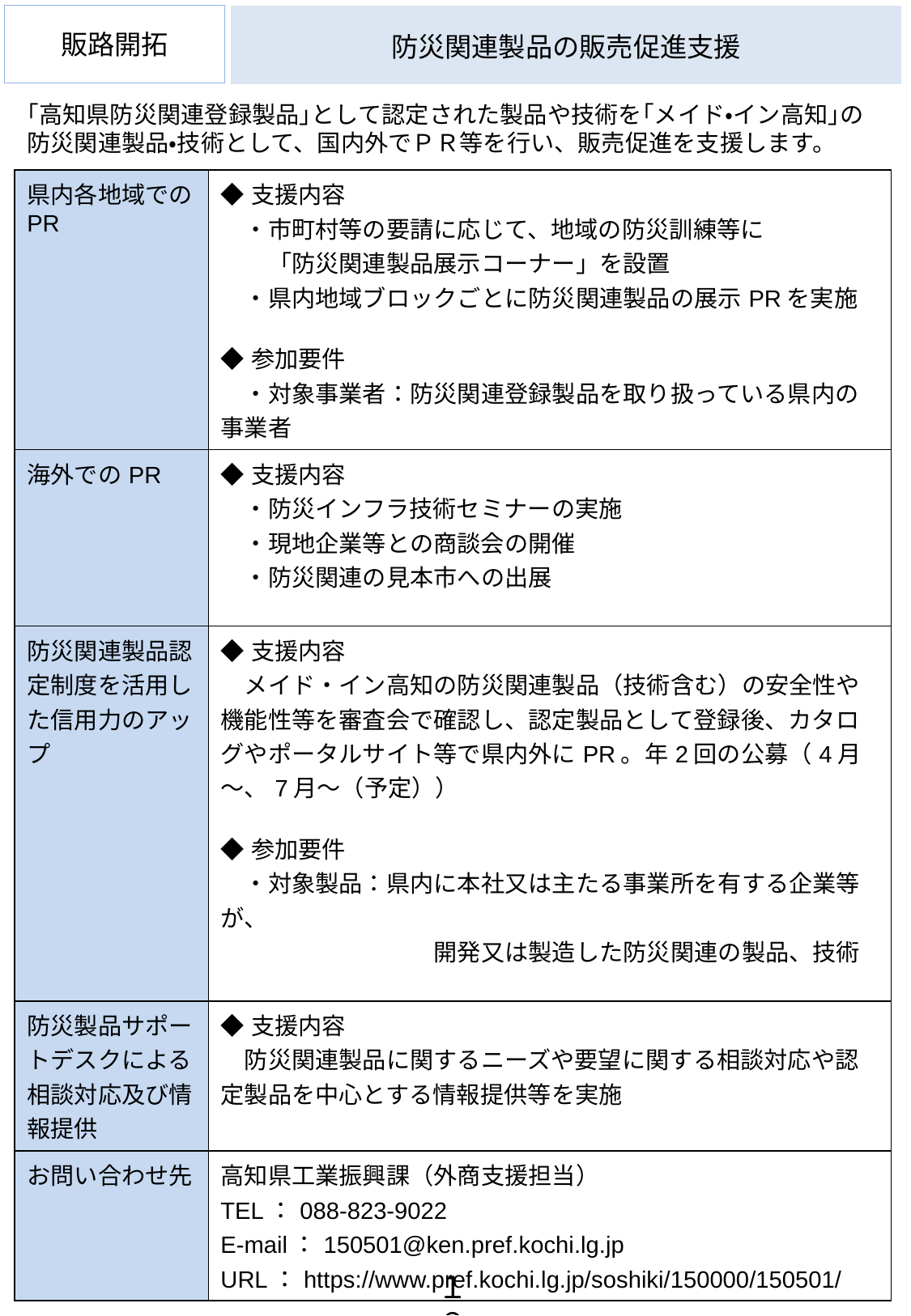

販路開拓
防災関連製品の販売促進支援
｢高知県防災関連登録製品｣として認定された製品や技術を｢メイド・イン高知｣の防災関連製品・技術として、国内外でＰＲ等を行い、販売促進を支援します。
| 県内各地域でのPR | ◆支援内容 　・市町村等の要請に応じて、地域の防災訓練等に 　　「防災関連製品展示コーナー」を設置 　・県内地域ブロックごとに防災関連製品の展示PRを実施 ◆参加要件 　・対象事業者：防災関連登録製品を取り扱っている県内の事業者 |
| --- | --- |
| 海外でのPR | ◆支援内容 　・防災インフラ技術セミナーの実施 　・現地企業等との商談会の開催 　・防災関連の見本市への出展 |
| 防災関連製品認定制度を活用した信用力のアップ | ◆支援内容 　メイド・イン高知の防災関連製品（技術含む）の安全性や機能性等を審査会で確認し、認定製品として登録後、カタログやポータルサイト等で県内外にPR。年2回の公募（4月～、7月～（予定）） ◆参加要件 　・対象製品：県内に本社又は主たる事業所を有する企業等が、 　　　　　　　　　開発又は製造した防災関連の製品、技術 |
| 防災製品サポートデスクによる相談対応及び情報提供 | ◆支援内容 　防災関連製品に関するニーズや要望に関する相談対応や認定製品を中心とする情報提供等を実施 |
| お問い合わせ先 | 高知県工業振興課（外商支援担当）　 TEL：088-823-9022 E-mail：150501@ken.pref.kochi.lg.jp URL：https://www.pref.kochi.lg.jp/soshiki/150000/150501/ |
１８